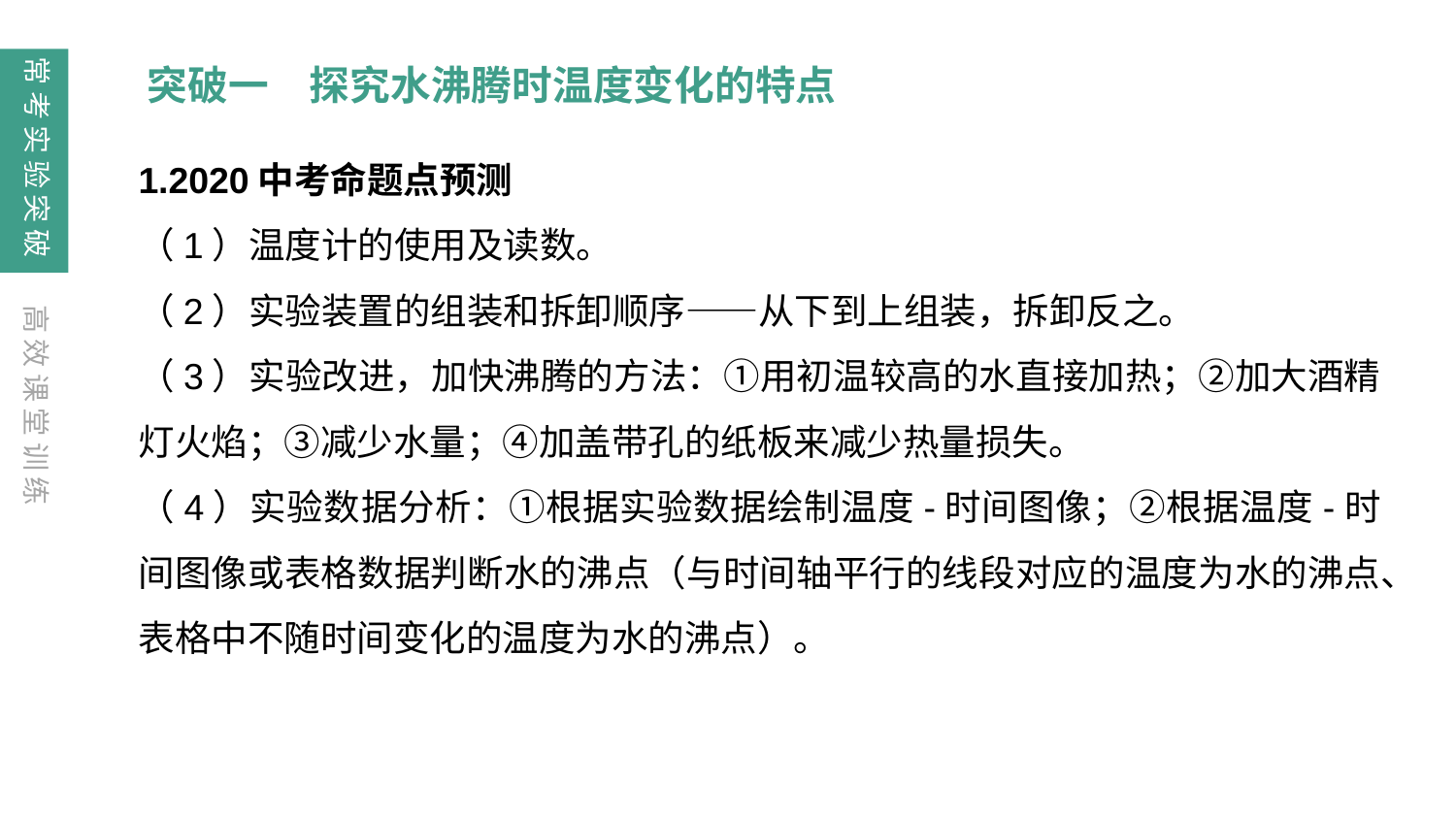

常考实验突破

突破一　探究水沸腾时温度变化的特点
1.2020中考命题点预测
（1）温度计的使用及读数。
（2）实验装置的组装和拆卸顺序——从下到上组装，拆卸反之。
（3）实验改进，加快沸腾的方法：①用初温较高的水直接加热；②加大酒精灯火焰；③减少水量；④加盖带孔的纸板来减少热量损失。
（4）实验数据分析：①根据实验数据绘制温度-时间图像；②根据温度-时间图像或表格数据判断水的沸点（与时间轴平行的线段对应的温度为水的沸点、表格中不随时间变化的温度为水的沸点）。
高效课堂训练